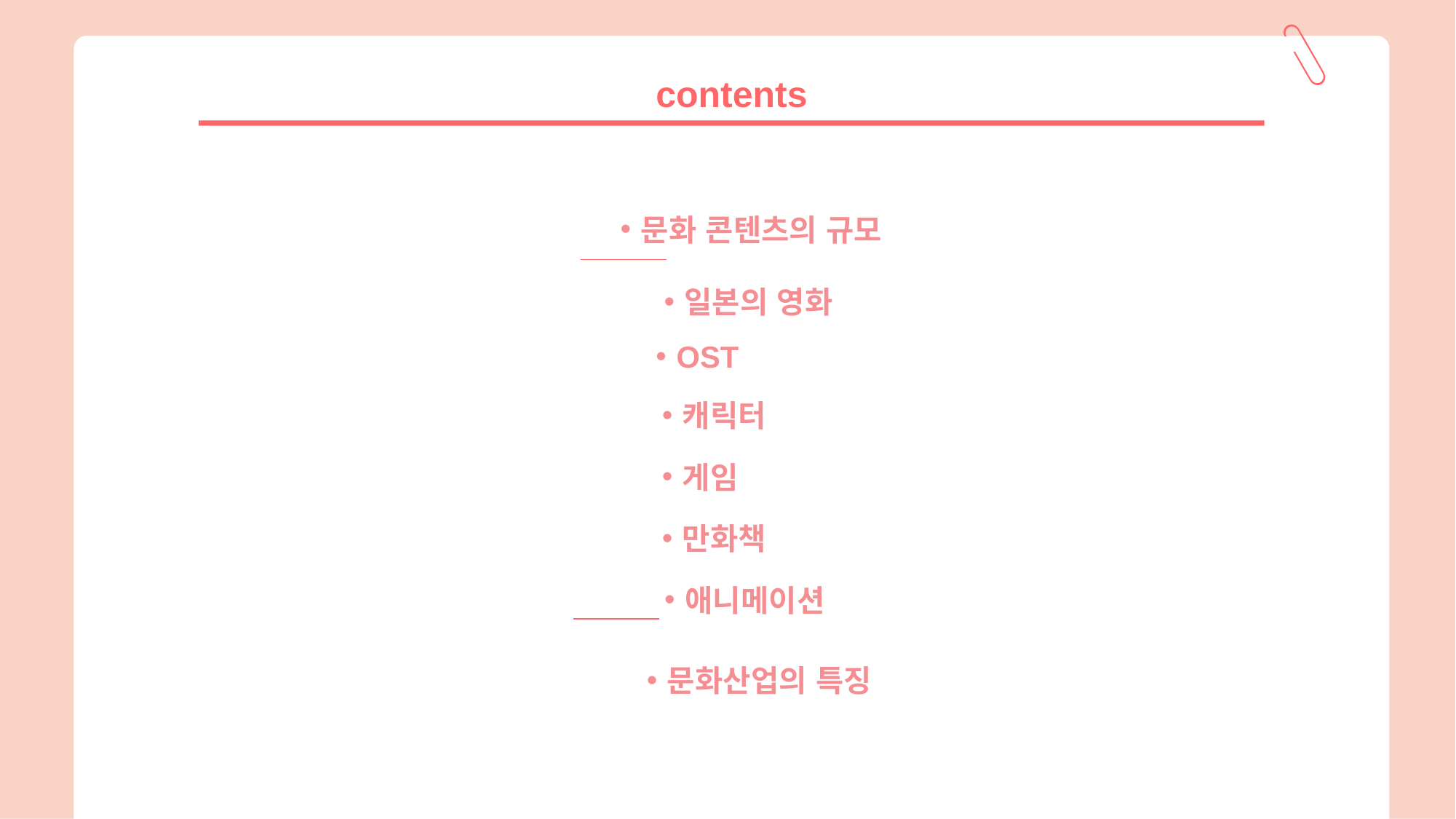

contents

문화 콘텐츠의 규모
일본의 영화
OST
캐릭터
게임
만화책
애니메이션
문화산업의 특징